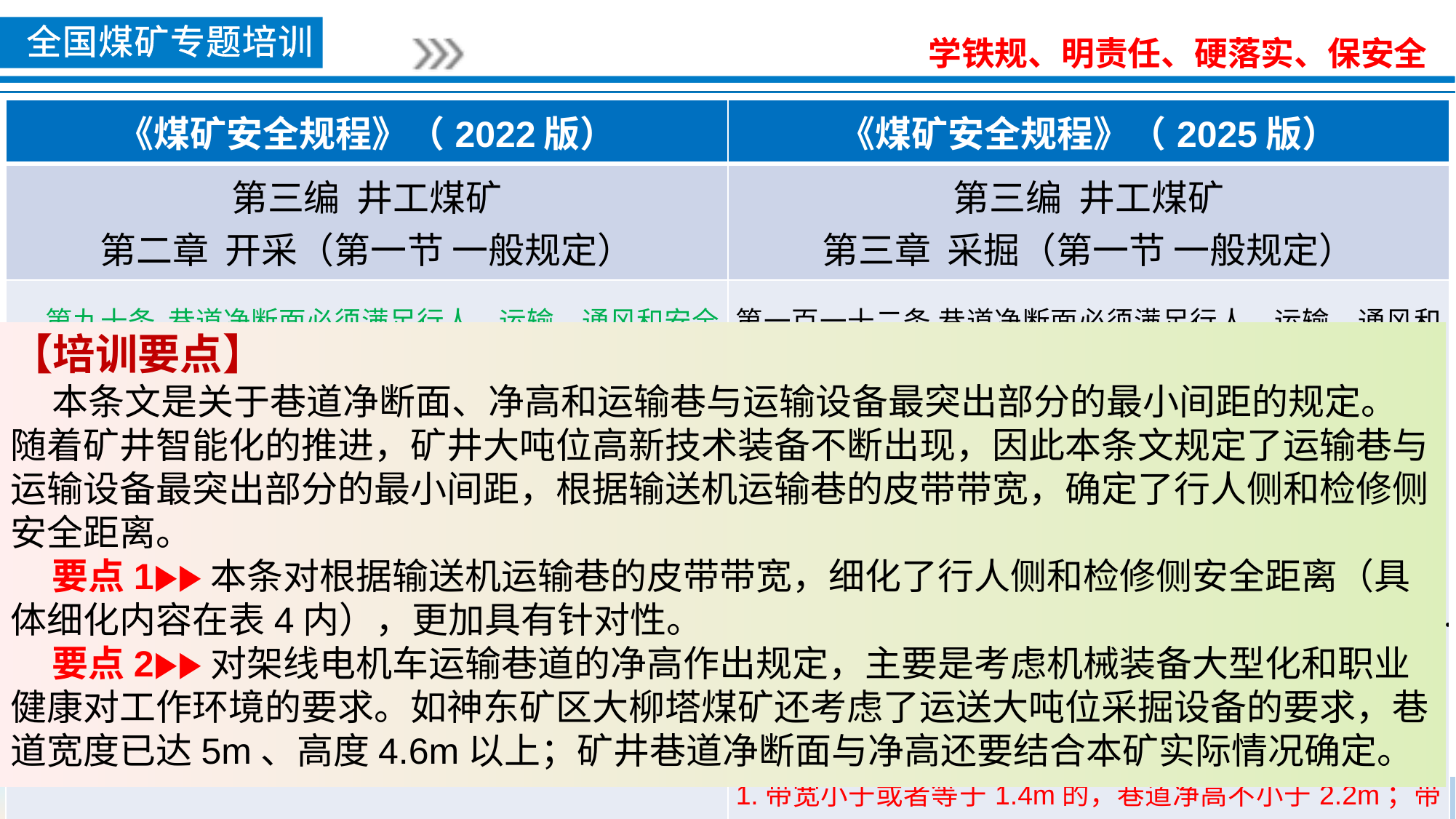

| 《煤矿安全规程》（2022版） | 《煤矿安全规程》（2025版） |
| --- | --- |
| 第三编 井工煤矿 第二章 开采（第一节 一般规定） | 第三编 井工煤矿 第三章 采掘（第一节 一般规定） |
| 第九十条 巷道净断面必须满足行人、运输、通风和安全设施及设备安装、检修、施工的需要，并符合下列要求： （一）采用轨道机车运输的巷道净高，自轨面起不得低于 2m。架线电机车运输巷道的净高，在井底车场内、从井底到乘车场，不小于 2.4m；其他地点，行人的不小于 2.2m，不行人的不小于 2.1m。 | 第一百一十二条 巷道净断面必须满足行人、运输、通风和安全设施及设备安装、检修、施工的需要，并符合下列要求: (一)采用轨道机车运输的巷道净高，自轨面起不得低于２m。架线电机车运输巷道的净高，在井底车场内、从井底到乘车场，不小于２．４m；其他地点，行人的不小于２．２m，不行人的不小于２．１m。 （二）采用带式输送机运输的巷道： 1.带宽小于或者等于1.4m的，巷道净高不小于2.2m；带宽大于1.4m的，巷道净高不小于2.5m。 |
【培训要点】
    本条文是关于巷道净断面、净高和运输巷与运输设备最突出部分的最小间距的规定。
随着矿井智能化的推进，矿井大吨位高新技术装备不断出现，因此本条文规定了运输巷与运输设备最突出部分的最小间距，根据输送机运输巷的皮带带宽，确定了行人侧和检修侧安全距离。
    要点1▶▶本条对根据输送机运输巷的皮带带宽，细化了行人侧和检修侧安全距离（具体细化内容在表4内），更加具有针对性。
    要点2▶▶对架线电机车运输巷道的净高作出规定，主要是考虑机械装备大型化和职业健康对工作环境的要求。如神东矿区大柳塔煤矿还考虑了运送大吨位采掘设备的要求，巷道宽度已达5m、高度4.6m以上；矿井巷道净断面与净高还要结合本矿实际情况确定。